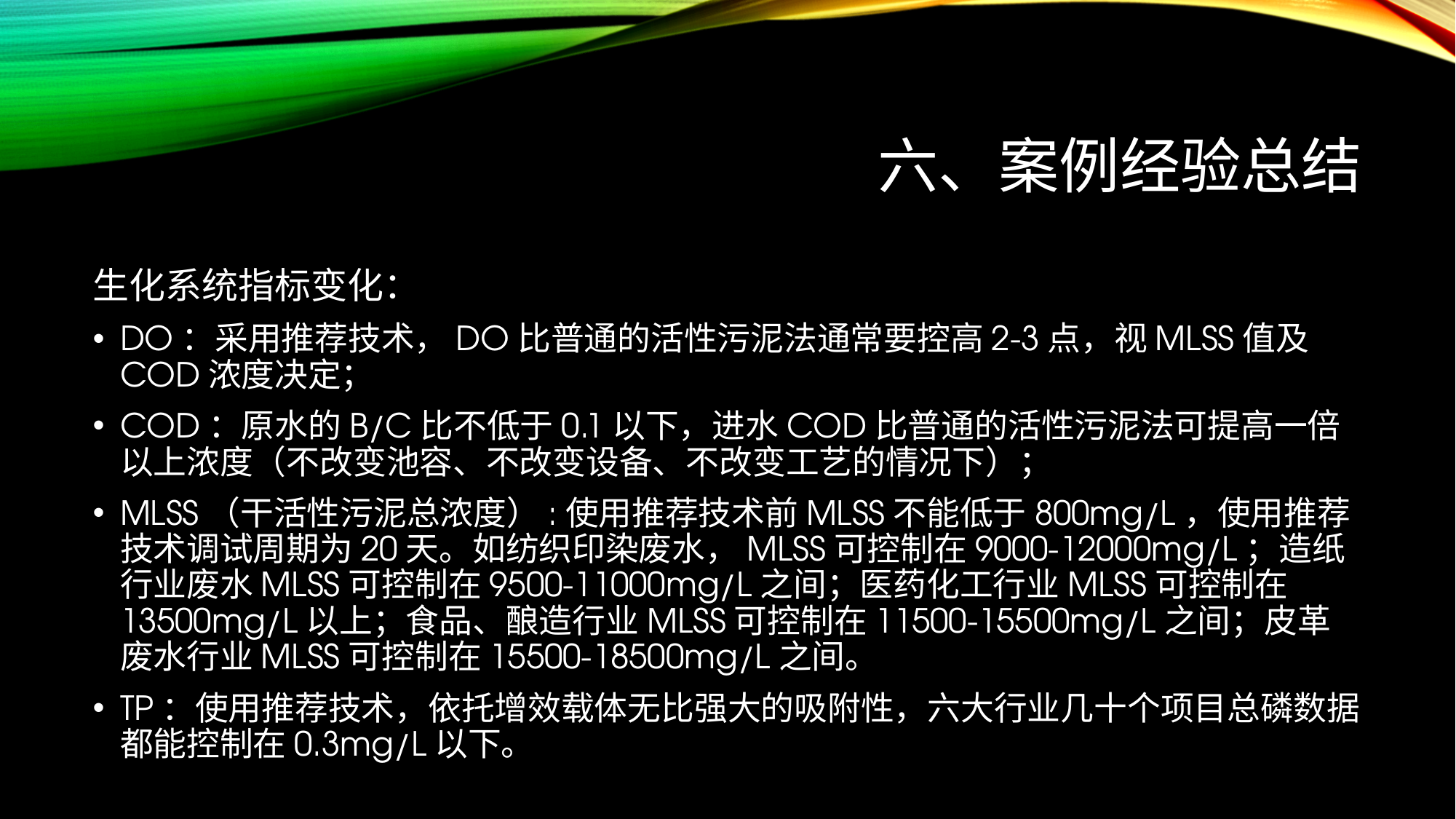

# 六、案例经验总结
生化系统指标变化：
DO：采用推荐技术，DO比普通的活性污泥法通常要控高2-3点，视MLSS值及COD浓度决定；
COD：原水的B/C比不低于0.1以下，进水COD比普通的活性污泥法可提高一倍以上浓度（不改变池容、不改变设备、不改变工艺的情况下）；
MLSS（干活性污泥总浓度）:使用推荐技术前MLSS不能低于800mg/L，使用推荐技术调试周期为20天。如纺织印染废水，MLSS可控制在9000-12000mg/L；造纸行业废水MLSS可控制在9500-11000mg/L之间；医药化工行业MLSS可控制在13500mg/L以上；食品、酿造行业MLSS可控制在11500-15500mg/L之间；皮革废水行业MLSS可控制在15500-18500mg/L之间。
TP：使用推荐技术，依托增效载体无比强大的吸附性，六大行业几十个项目总磷数据都能控制在0.3mg/L以下。